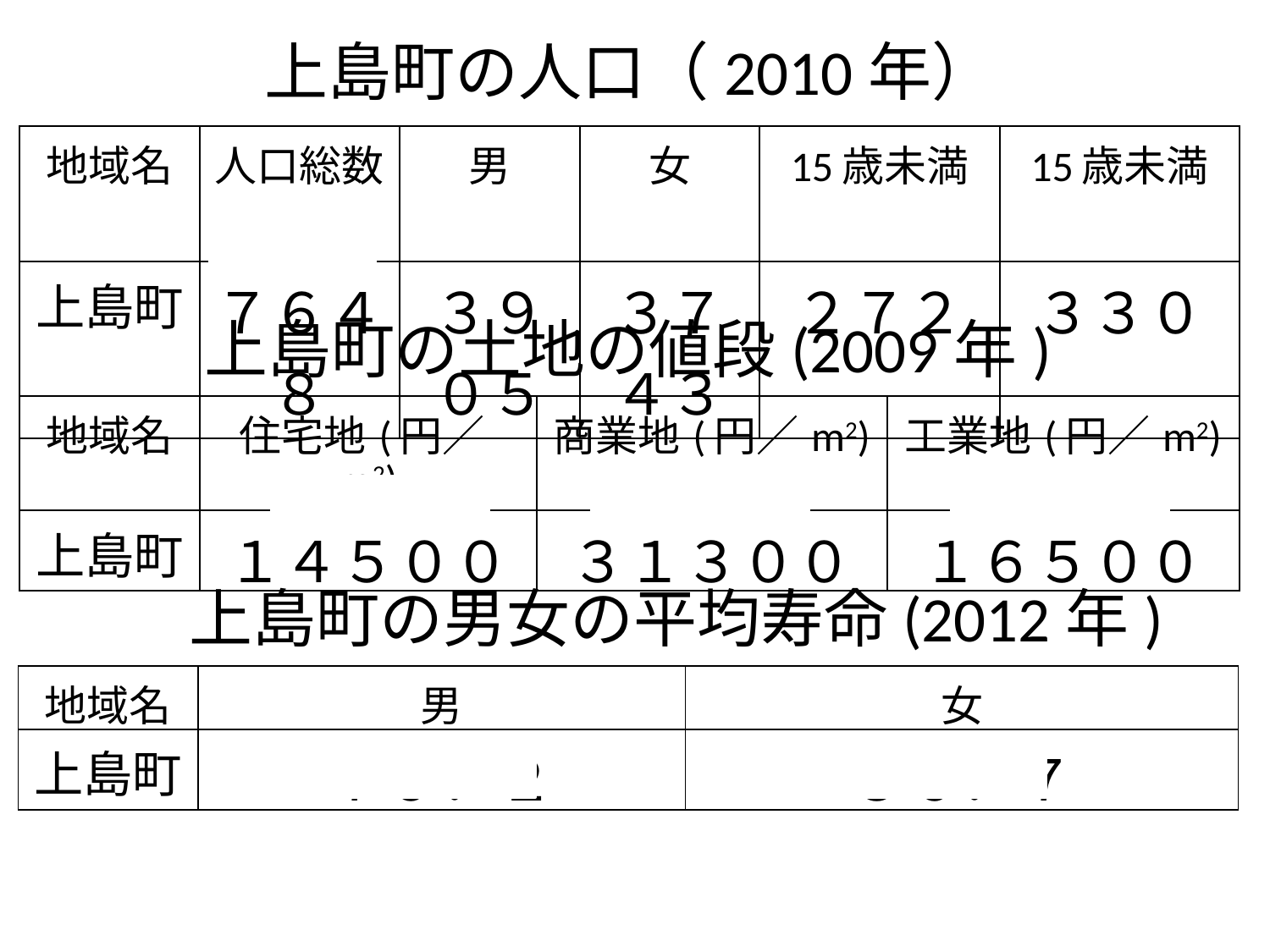

# 上島町の人口（2010年）
| 地域名 | 人口総数 | 男 | 女 | 15歳未満男 | 15歳未満女 |
| --- | --- | --- | --- | --- | --- |
| 上島町 | ７６４８ | ３９０５ | ３７４３ | ２７２ | ３３０ |

上島町の土地の値段(2009年)
| 地域名 | 住宅地(円／m2) | 商業地(円／m2) | 工業地(円／m2) |
| --- | --- | --- | --- |
| 上島町 | １４５００ | ３１３００ | １６５００ |

上島町の男女の平均寿命(2012年)
| 地域名 | 男 | 女 |
| --- | --- | --- |
| 上島町 | ７９．２ | ８６．７ |